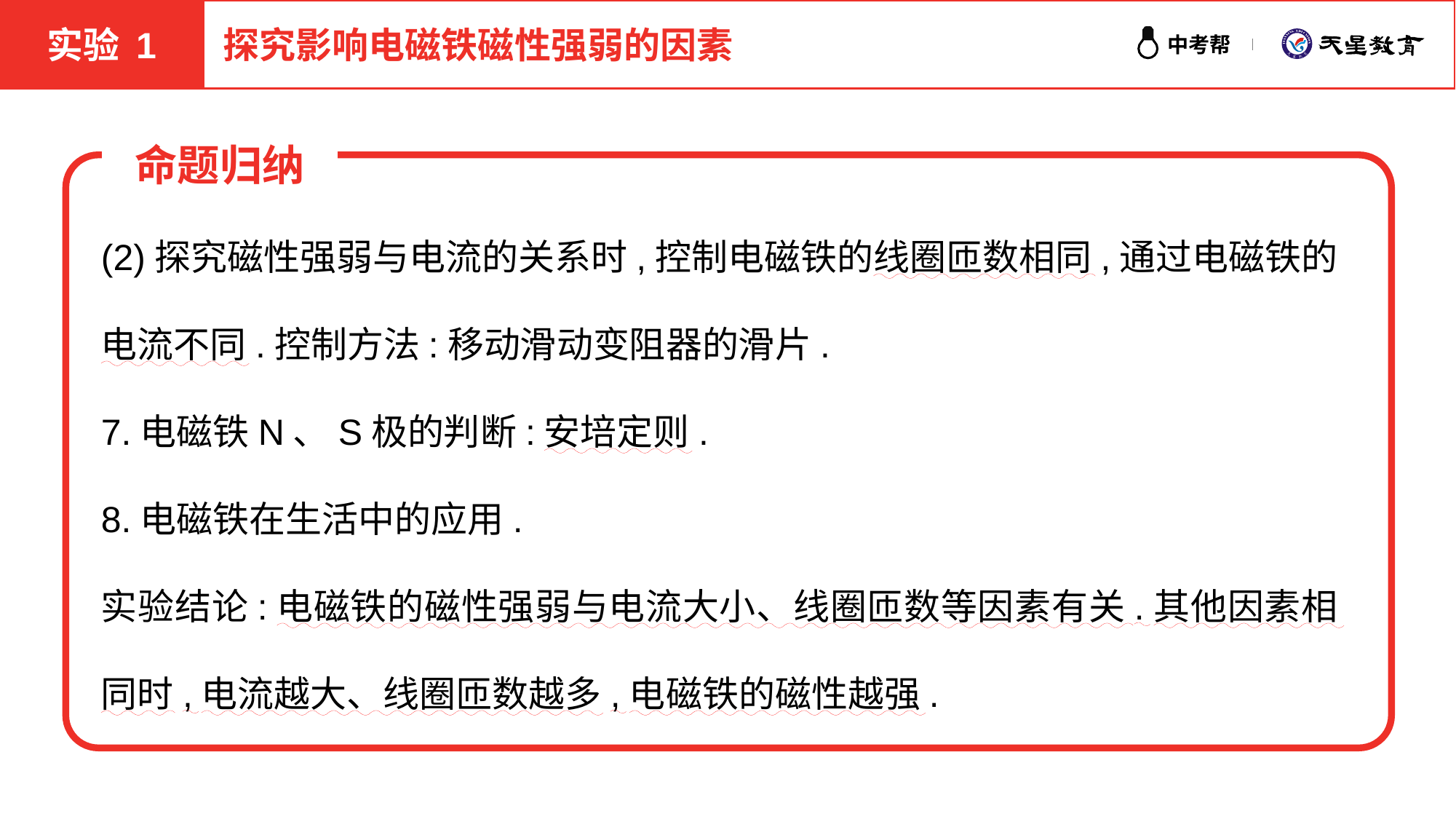

实验 1
探究影响电磁铁磁性强弱的因素
命题归纳

(2)探究磁性强弱与电流的关系时,控制电磁铁的线圈匝数相同,通过电磁铁的电流不同.控制方法:移动滑动变阻器的滑片.
7.电磁铁N、S极的判断:安培定则.
8.电磁铁在生活中的应用.
实验结论:电磁铁的磁性强弱与电流大小、线圈匝数等因素有关.其他因素相同时,电流越大、线圈匝数越多,电磁铁的磁性越强.